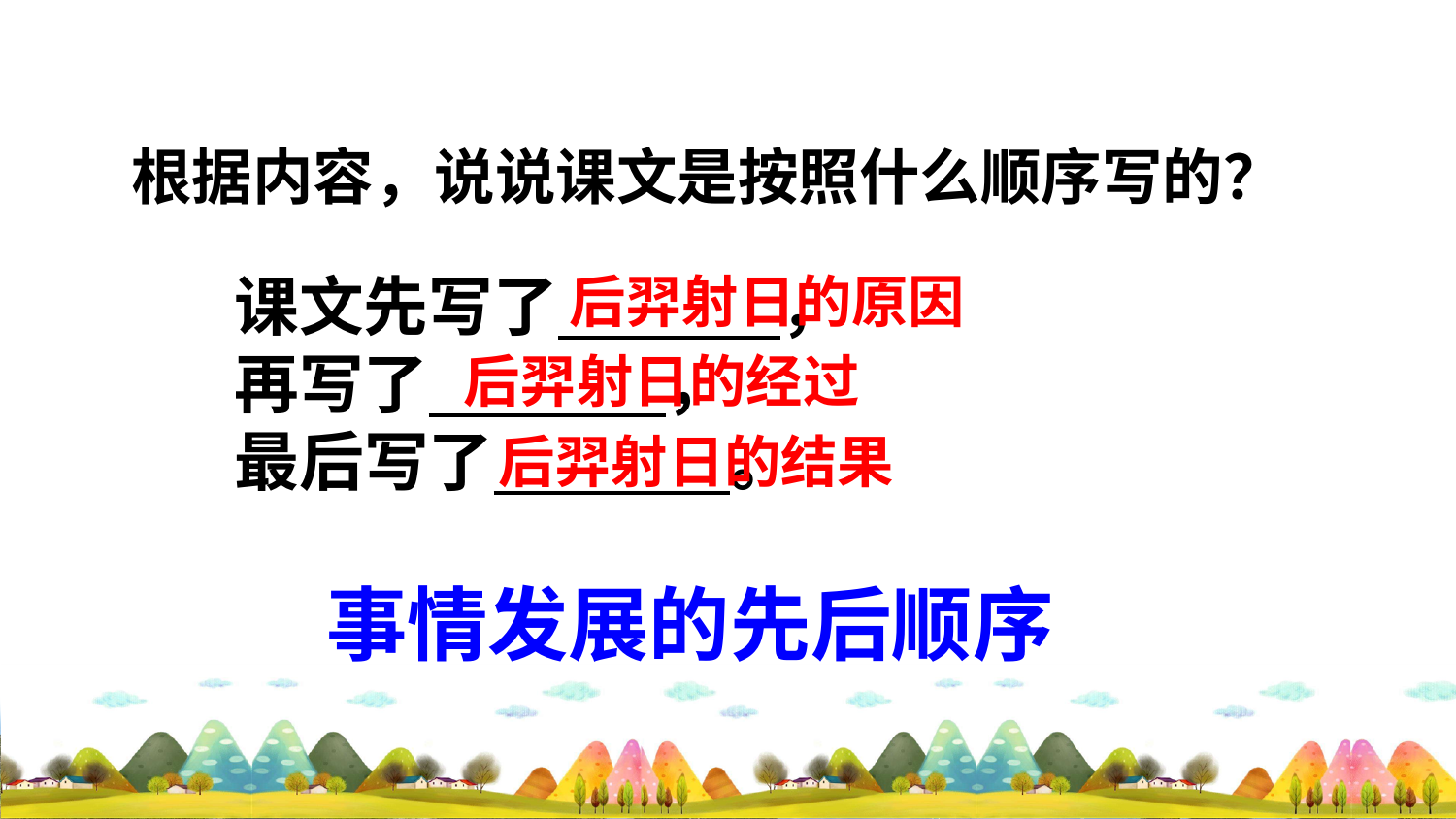

根据内容，说说课文是按照什么顺序写的？
课文先写了               ，
再写了                ，
最后写了                。
后羿射日的原因
后羿射日的经过
后羿射日的结果
事情发展的先后顺序